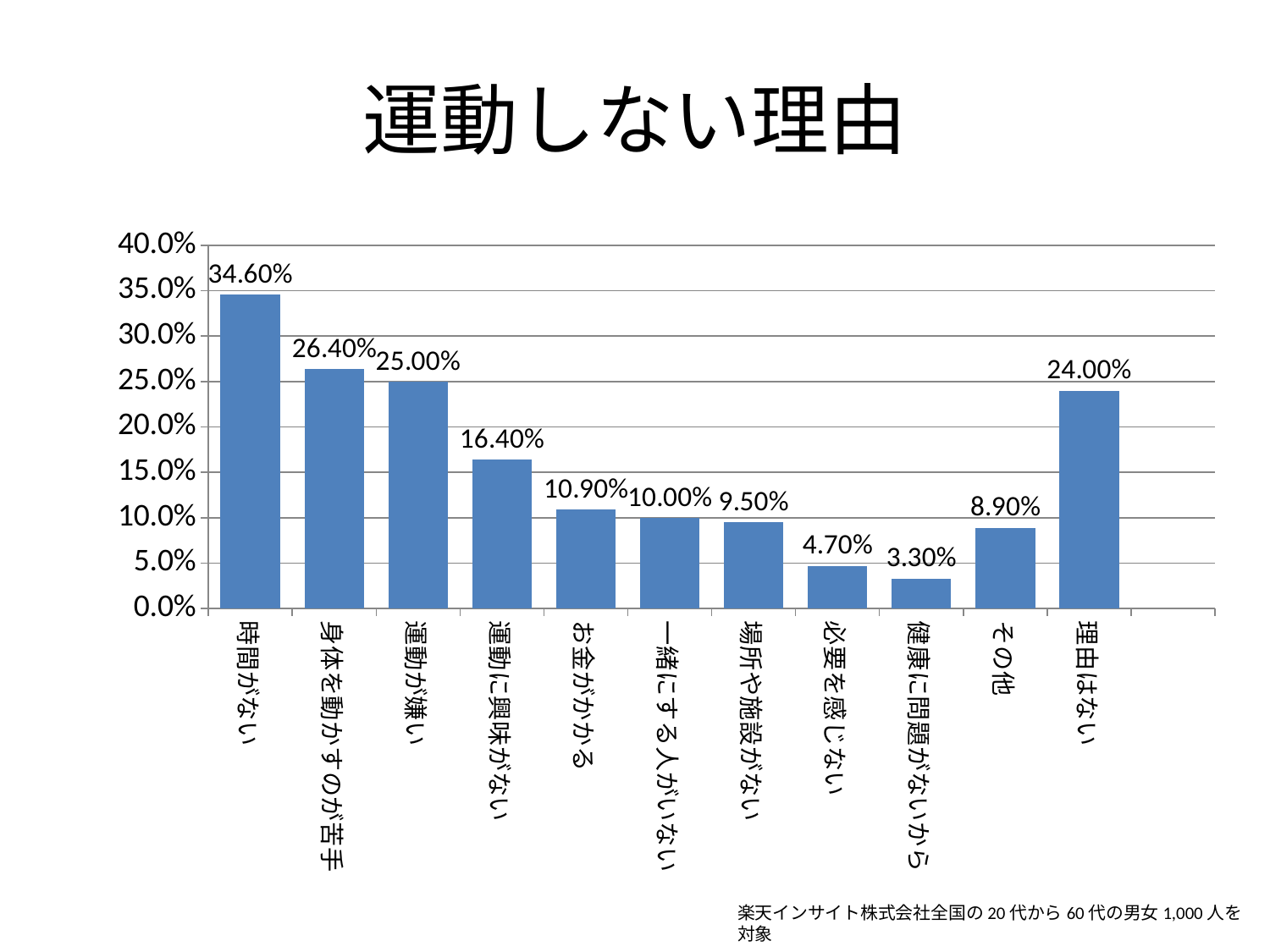

# 運動しない理由

### Chart

| Category | 系列 1 |
|---|---|
| 時間がない | 0.346 |
| 身体を動かすのが苦手 | 0.264 |
| 運動が嫌い | 0.25 |
| 運動に興味がない | 0.164 |
| お金がかかる | 0.109 |
| 一緒にする人がいない | 0.1 |
| 場所や施設がない | 0.095 |
| 必要を感じない | 0.047 |
| 健康に問題がないから | 0.033 |
| その他 | 0.089 |
| 理由はない | 0.24 |
楽天インサイト株式会社全国の20代から60代の男女1,000人を対象